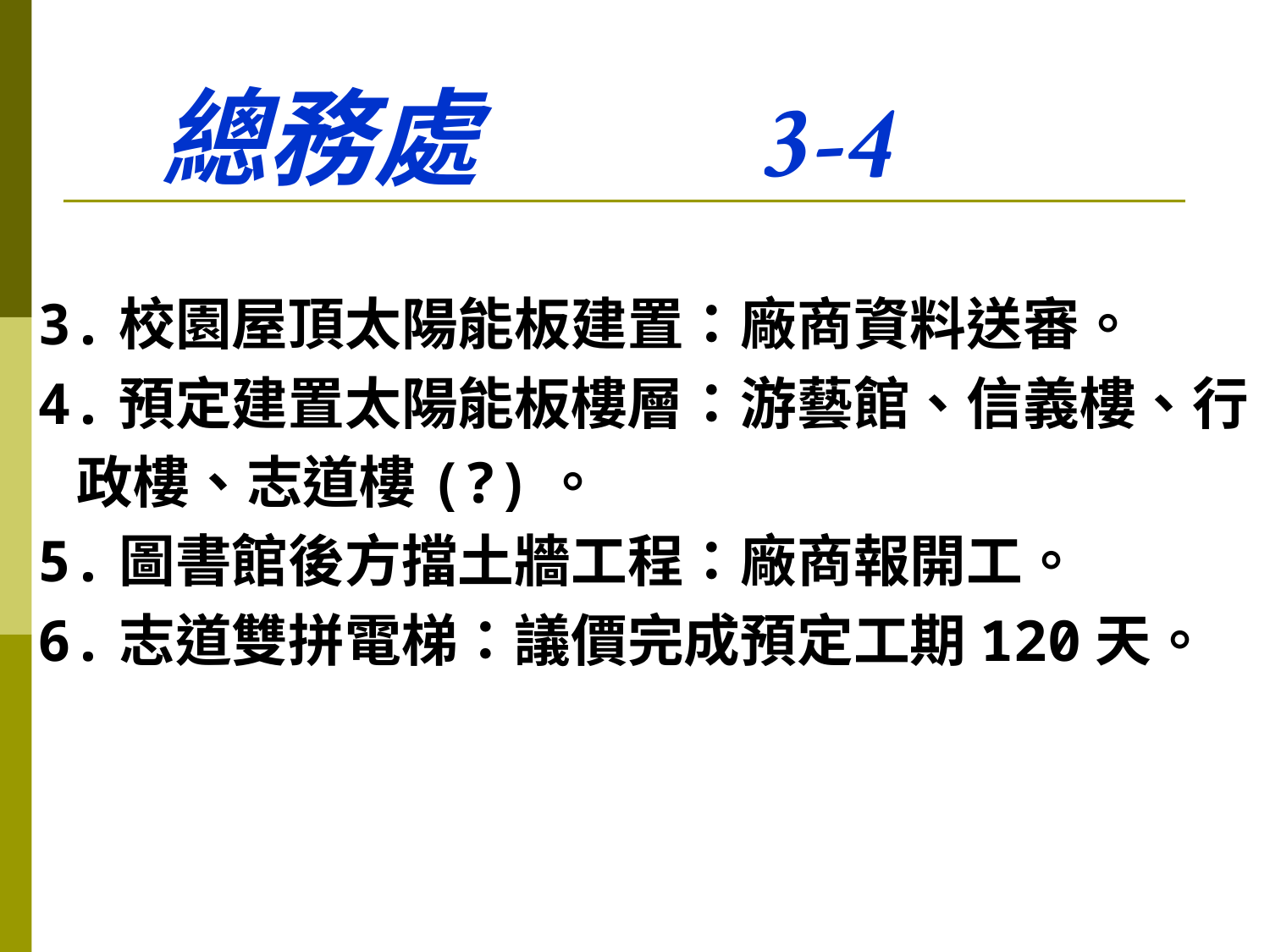

# 總務處           3-4
3.校園屋頂太陽能板建置：廠商資料送審。
4.預定建置太陽能板樓層：游藝館、信義樓、行
  政樓、志道樓(?)。
5.圖書館後方擋土牆工程：廠商報開工。
6.志道雙拼電梯：議價完成預定工期120天。